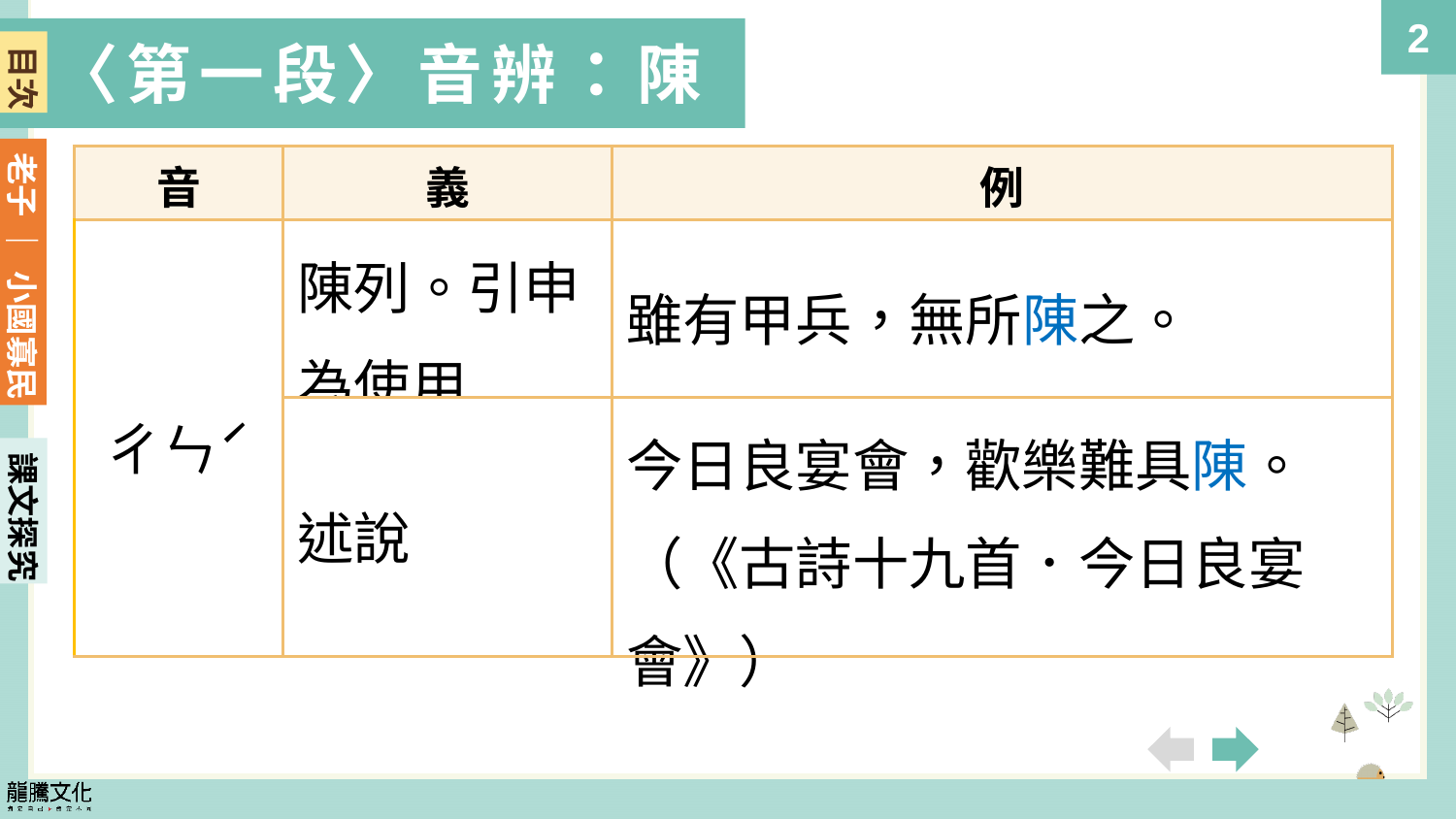

〈第一段〉音辨：陳
目次
| 音 | 義 | 例 |
| --- | --- | --- |
| ㄔㄣˊ | 陳列。引申為使用 | 雖有甲兵，無所陳之。 |
|  | 述說 | 今日良宴會，歡樂難具陳。 （《古詩十九首．今日良宴會》） |